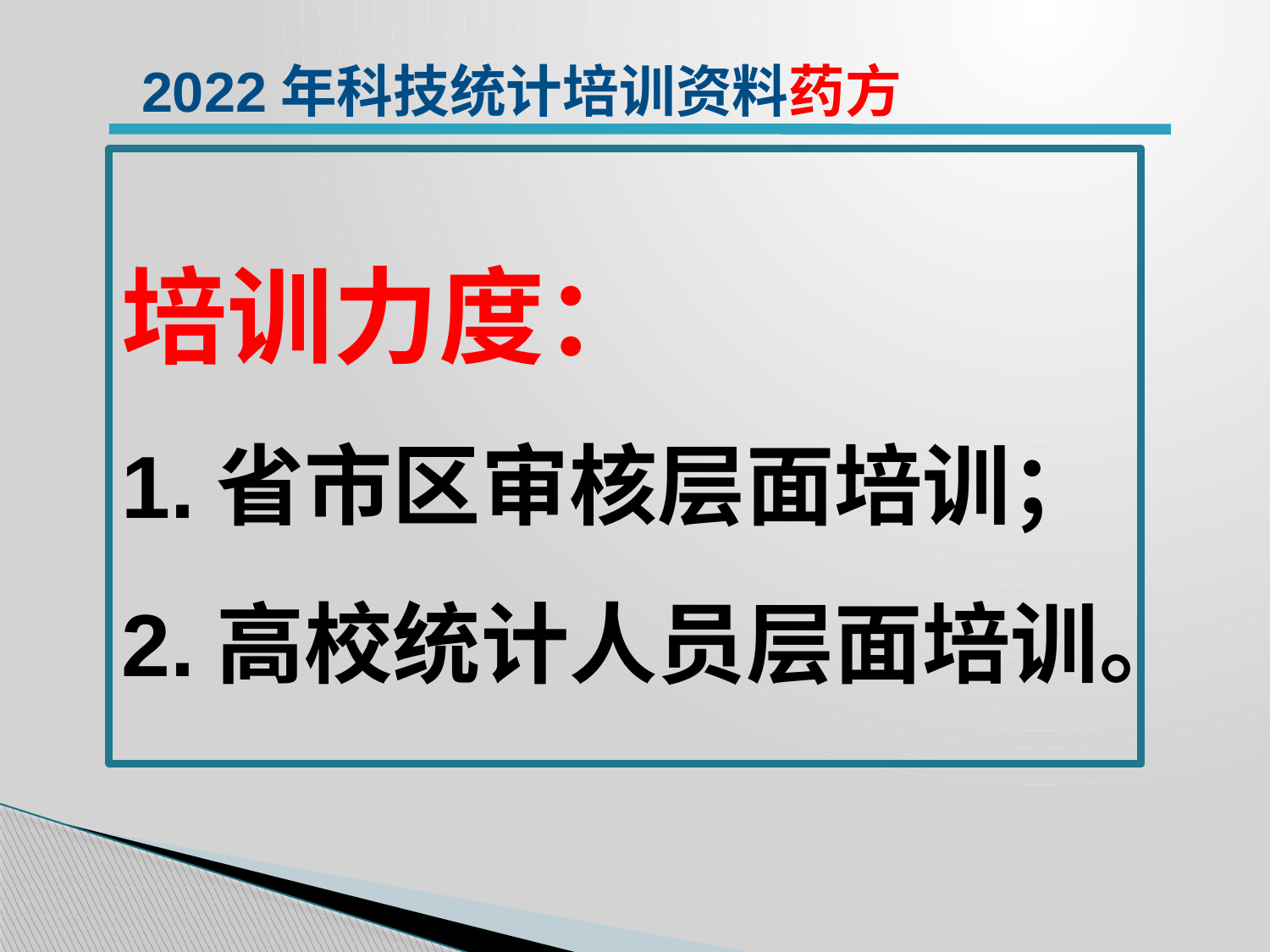

2022年科技统计培训资料药方
培训力度：
1.省市区审核层面培训；
2.高校统计人员层面培训。